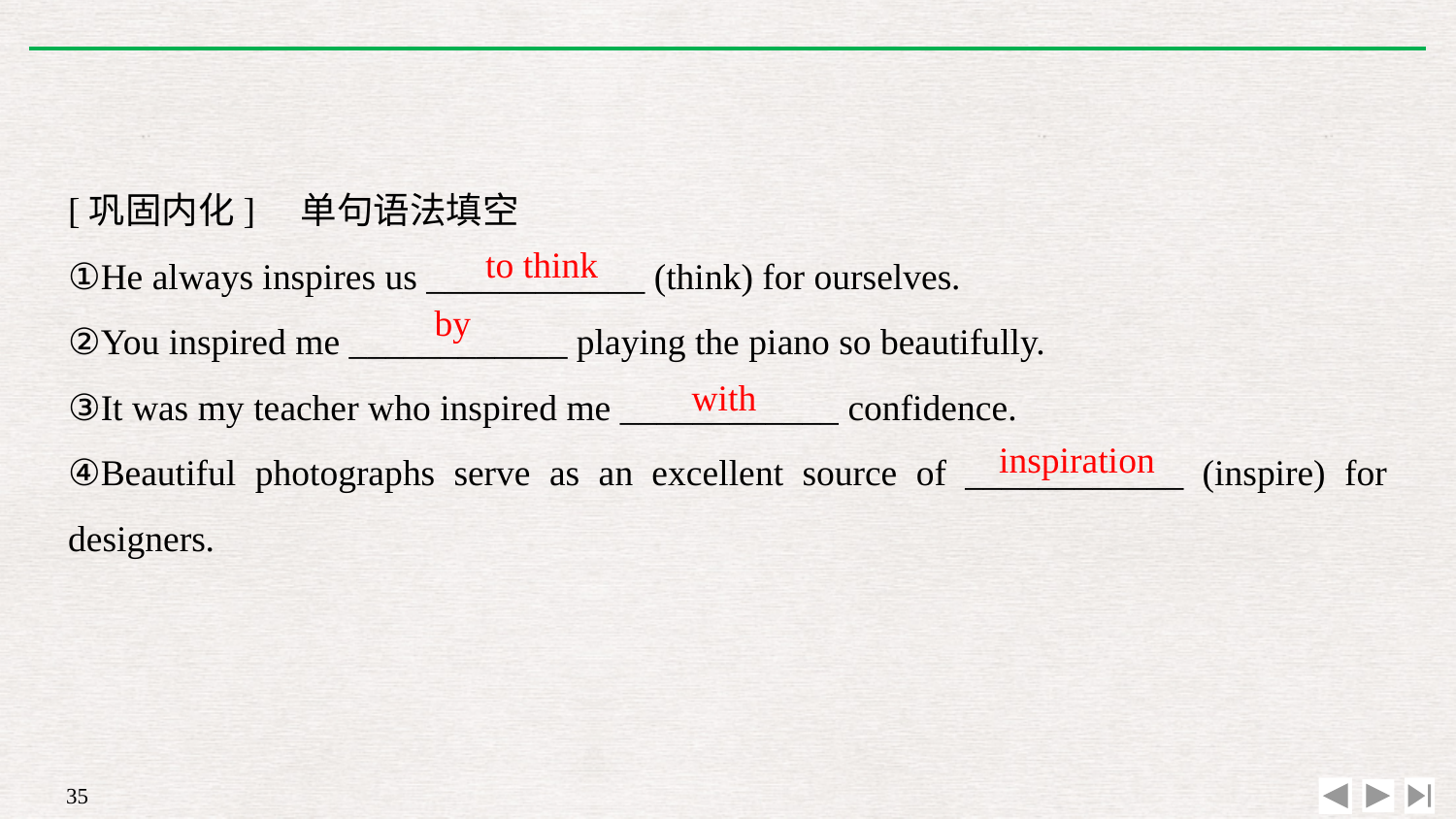

[巩固内化]　单句语法填空
①He always inspires us ____________ (think) for ourselves.
②You inspired me ____________ playing the piano so beautifully.
③It was my teacher who inspired me ____________ confidence.
④Beautiful photographs serve as an excellent source of ____________ (inspire) for designers.
to think
by
with
inspiration